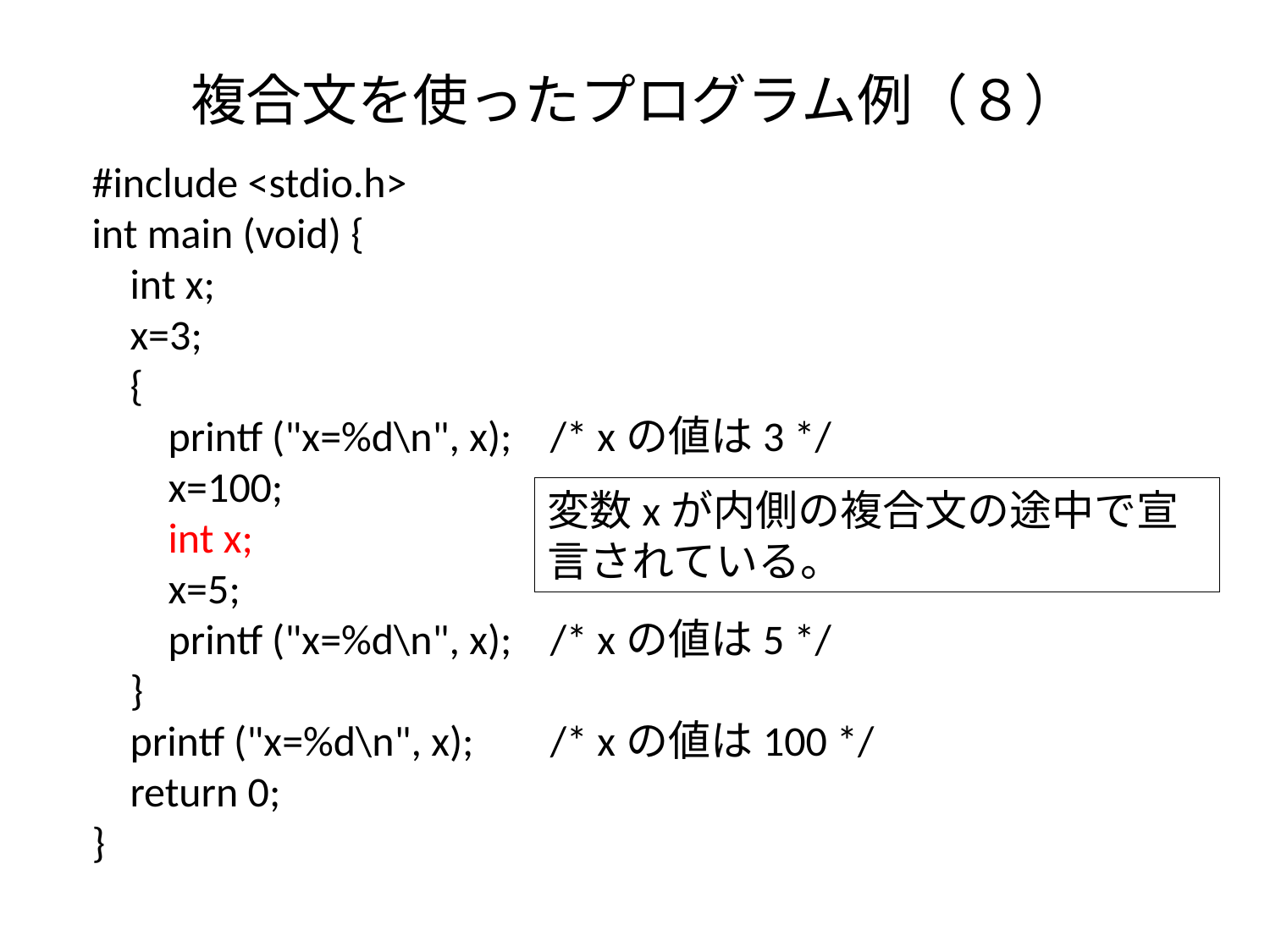

# 複合文を使ったプログラム例（８）
#include <stdio.h>
int main (void) {
    int x;
    x=3;
    {
        printf ("x=%d\n", x);    /* xの値は3 */
        x=100;
        int x;
        x=5;
        printf ("x=%d\n", x);    /* xの値は5 */
    }
    printf ("x=%d\n", x);        /* xの値は100 */
    return 0;
}
変数xが内側の複合文の途中で宣言されている。